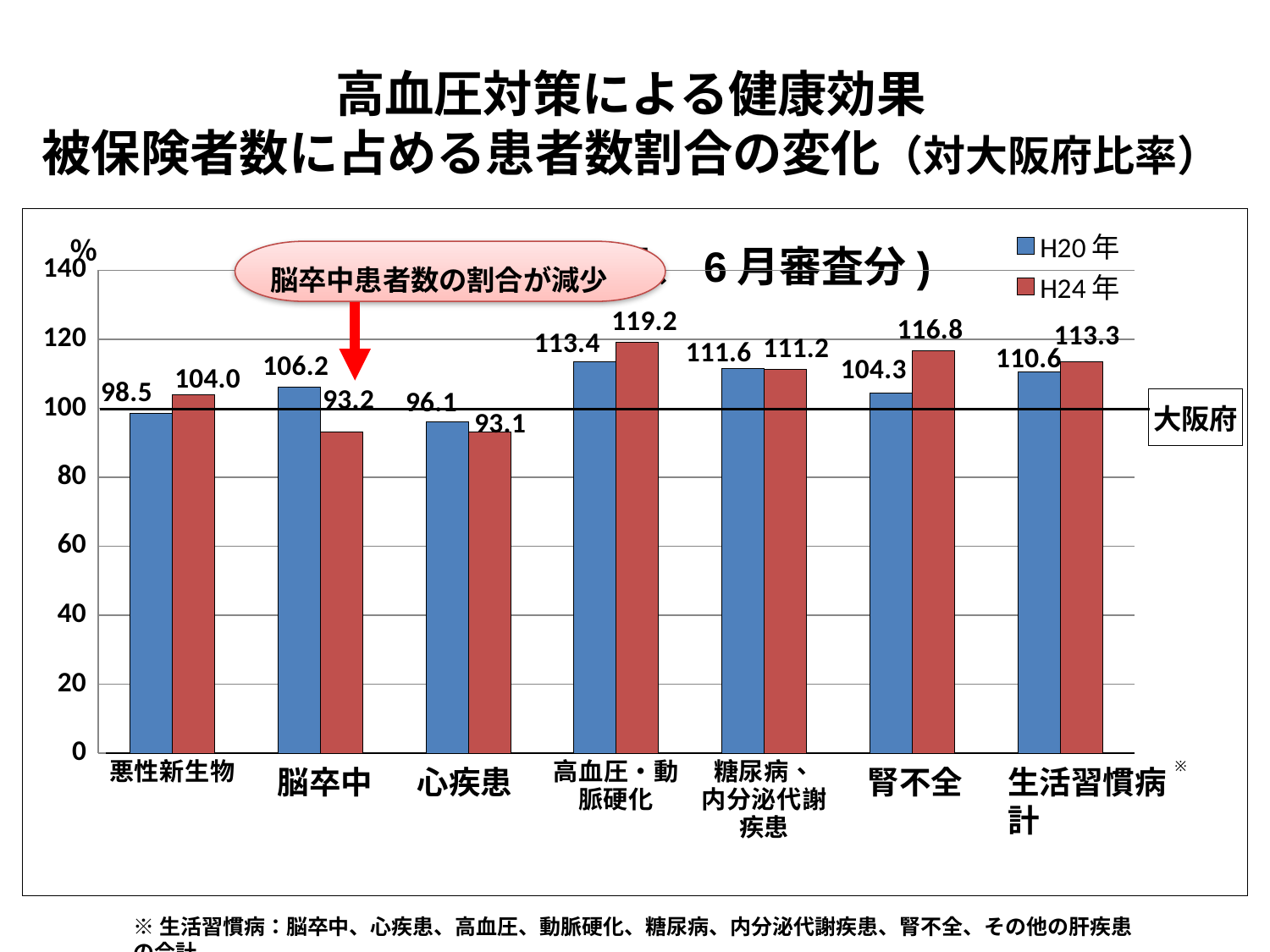

高血圧対策による健康効果
被保険者数に占める患者数割合の変化（対大阪府比率）
(泉佐野市、国保、6月審査分)

### Chart

| Category | H20年 | H24年 |
|---|---|---|
| 悪性新生物 | 98.5051257598081 | 104.02517086204932 |
| 脳卒中 | 106.19710160871416 | 93.21534617023737 |
| 心疾患 | 96.09558967083203 | 93.10111252606139 |
| 高血圧・動脈硬化 | 113.39782356222692 | 119.17489131243111 |
| 糖尿病、
内分泌代謝疾患 | 111.62358789793825 | 111.24784708891961 |
| 腎不全 | 104.34751860402676 | 116.77575599295848 |
| 生活習慣病計 | 110.5987526677368 | 113.3462451706893 |
脳卒中患者数の割合が減少
脳卒中
心疾患
腎不全
生活習慣病計
※
※生活習慣病：脳卒中、心疾患、高血圧、動脈硬化、糖尿病、内分泌代謝疾患、腎不全、その他の肝疾患の合計